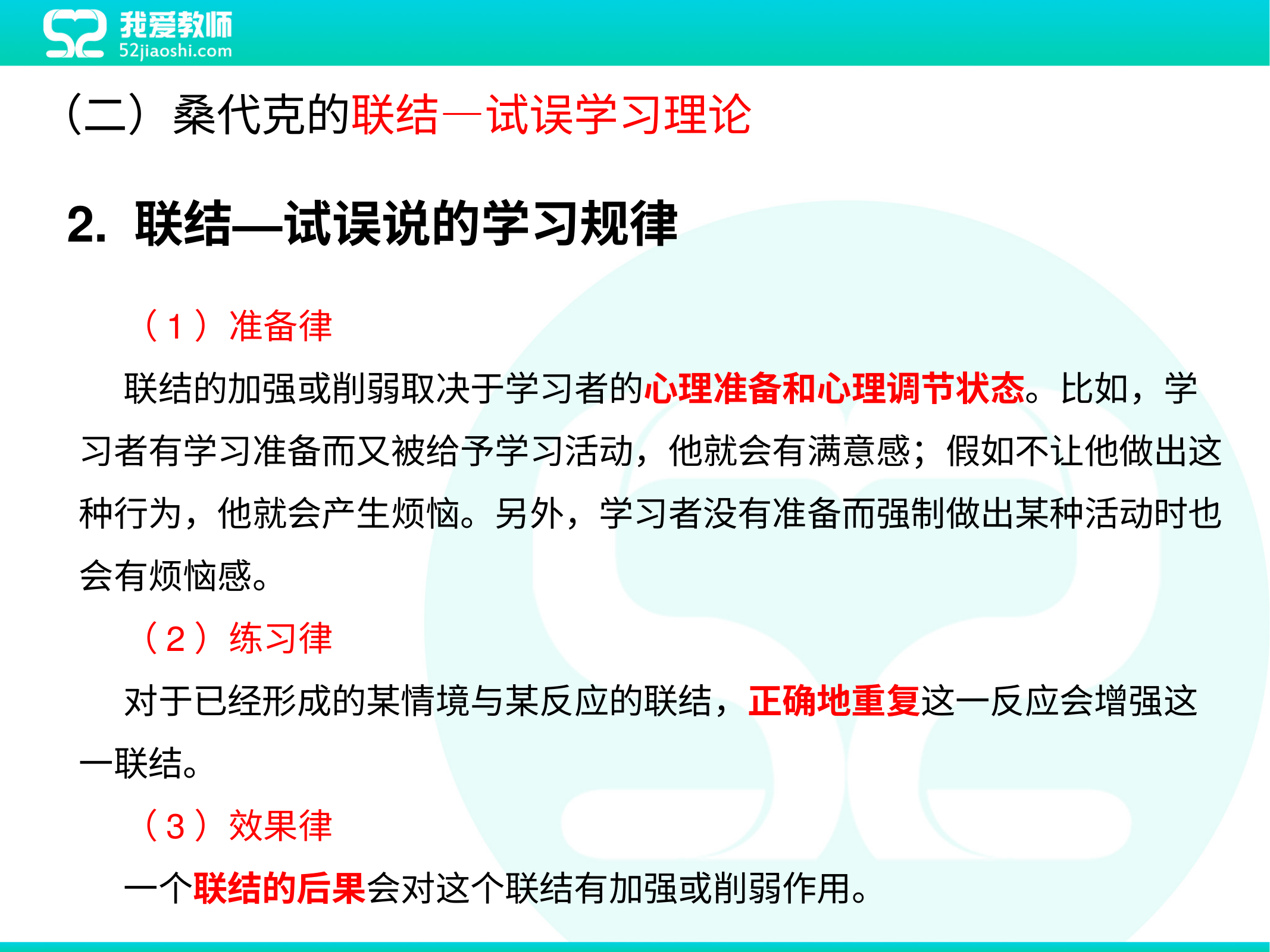

（二）桑代克的联结—试误学习理论
2. 联结—试误说的学习规律
（1）准备律
联结的加强或削弱取决于学习者的心理准备和心理调节状态。比如，学习者有学习准备而又被给予学习活动，他就会有满意感；假如不让他做出这种行为，他就会产生烦恼。另外，学习者没有准备而强制做出某种活动时也会有烦恼感。
（2）练习律
对于已经形成的某情境与某反应的联结，正确地重复这一反应会增强这一联结。
（3）效果律
一个联结的后果会对这个联结有加强或削弱作用。